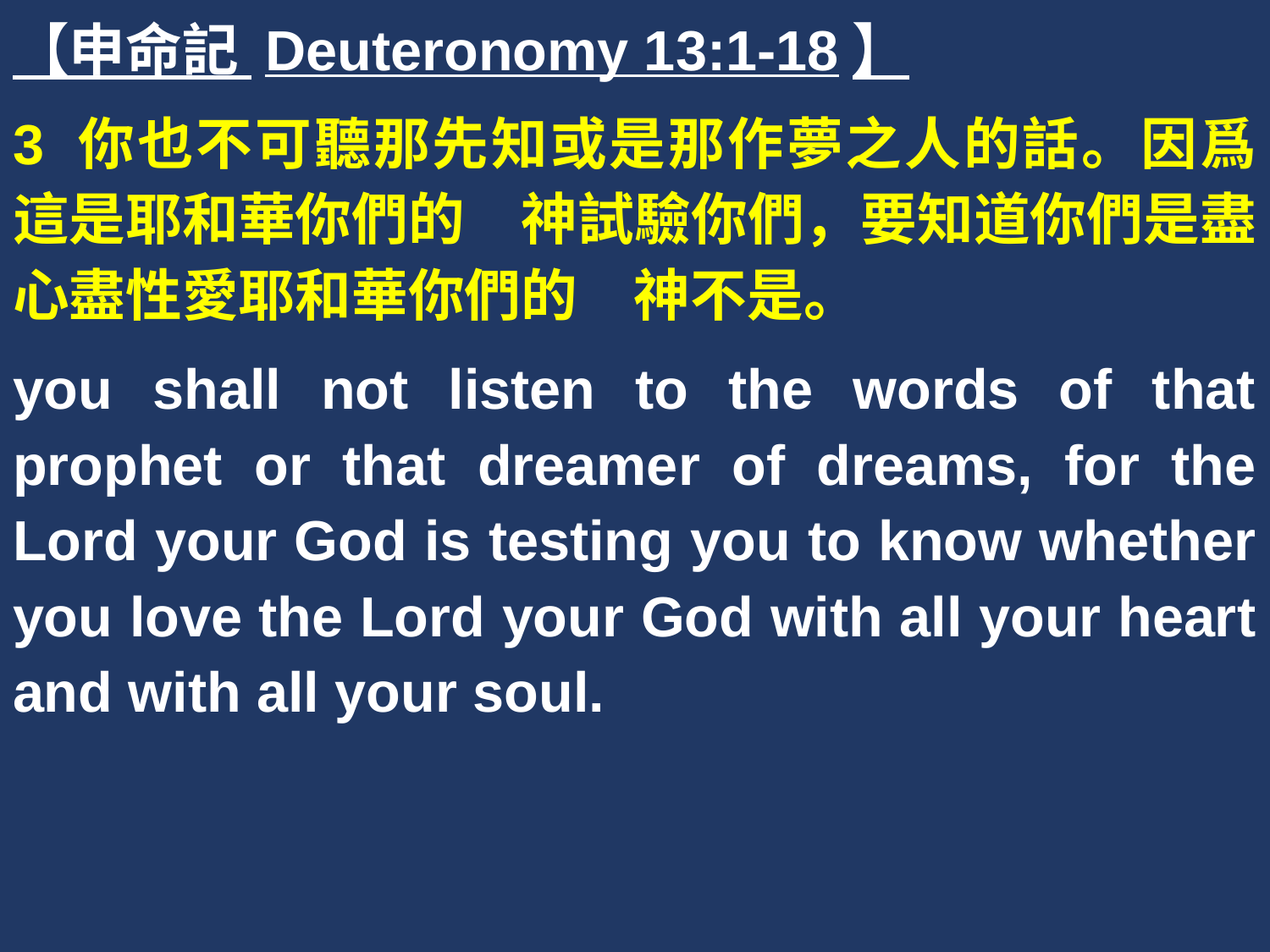

【申命記 Deuteronomy 13:1-18】
3 你也不可聽那先知或是那作夢之人的話。因爲這是耶和華你們的　神試驗你們，要知道你們是盡心盡性愛耶和華你們的　神不是。
you shall not listen to the words of that prophet or that dreamer of dreams, for the Lord your God is testing you to know whether you love the Lord your God with all your heart and with all your soul.